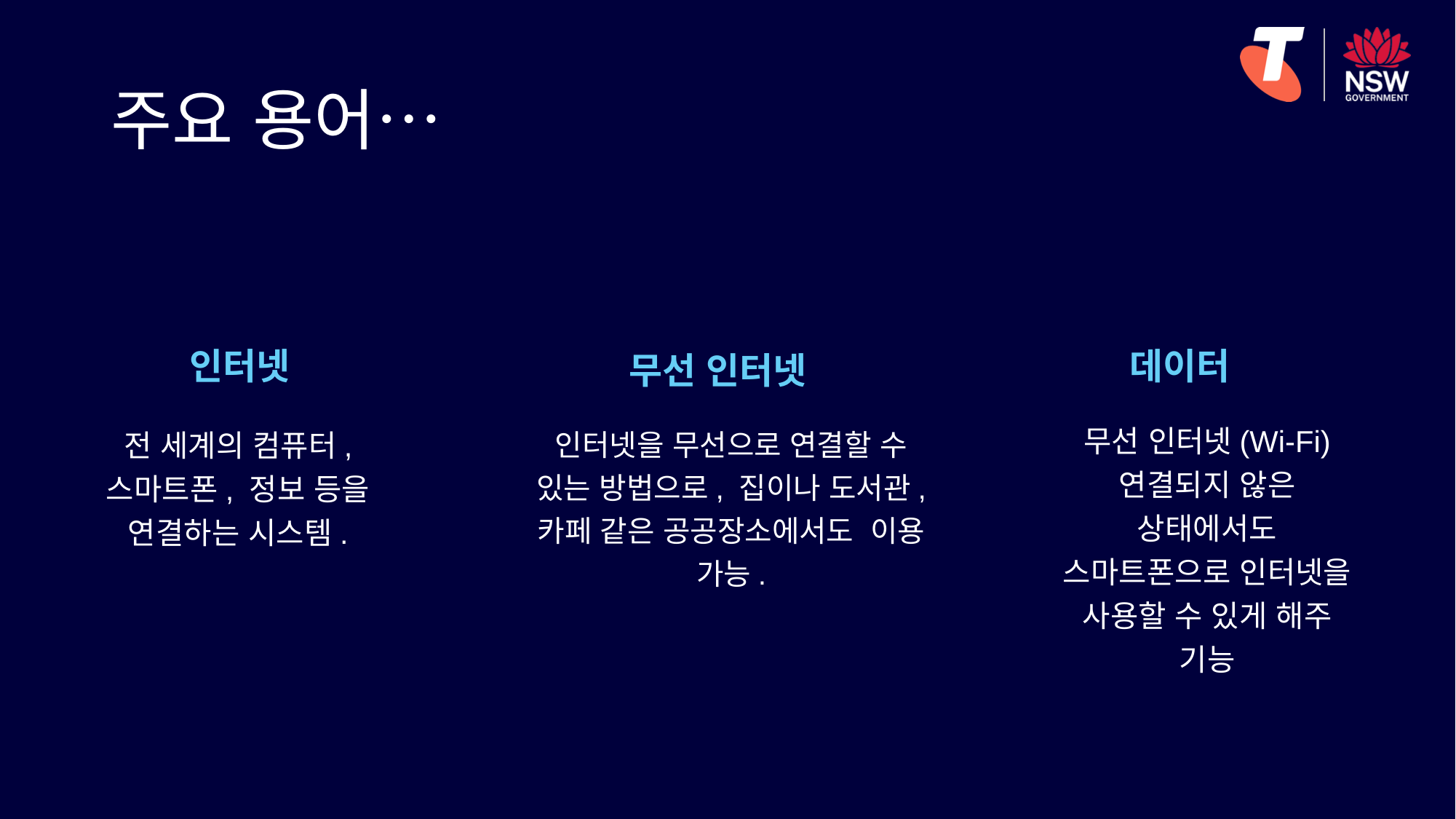

# 주요 용어…
인터넷
전 세계의 컴퓨터, 스마트폰, 정보 등을 연결하는 시스템.
데이터
무선 인터넷(Wi-Fi) 연결되지 않은 상태에서도 스마트폰으로 인터넷을 사용할 수 있게 해주 기능

무선 인터넷
인터넷을 무선으로 연결할 수 있는 방법으로, 집이나 도서관, 카페 같은 공공장소에서도  이용 가능.